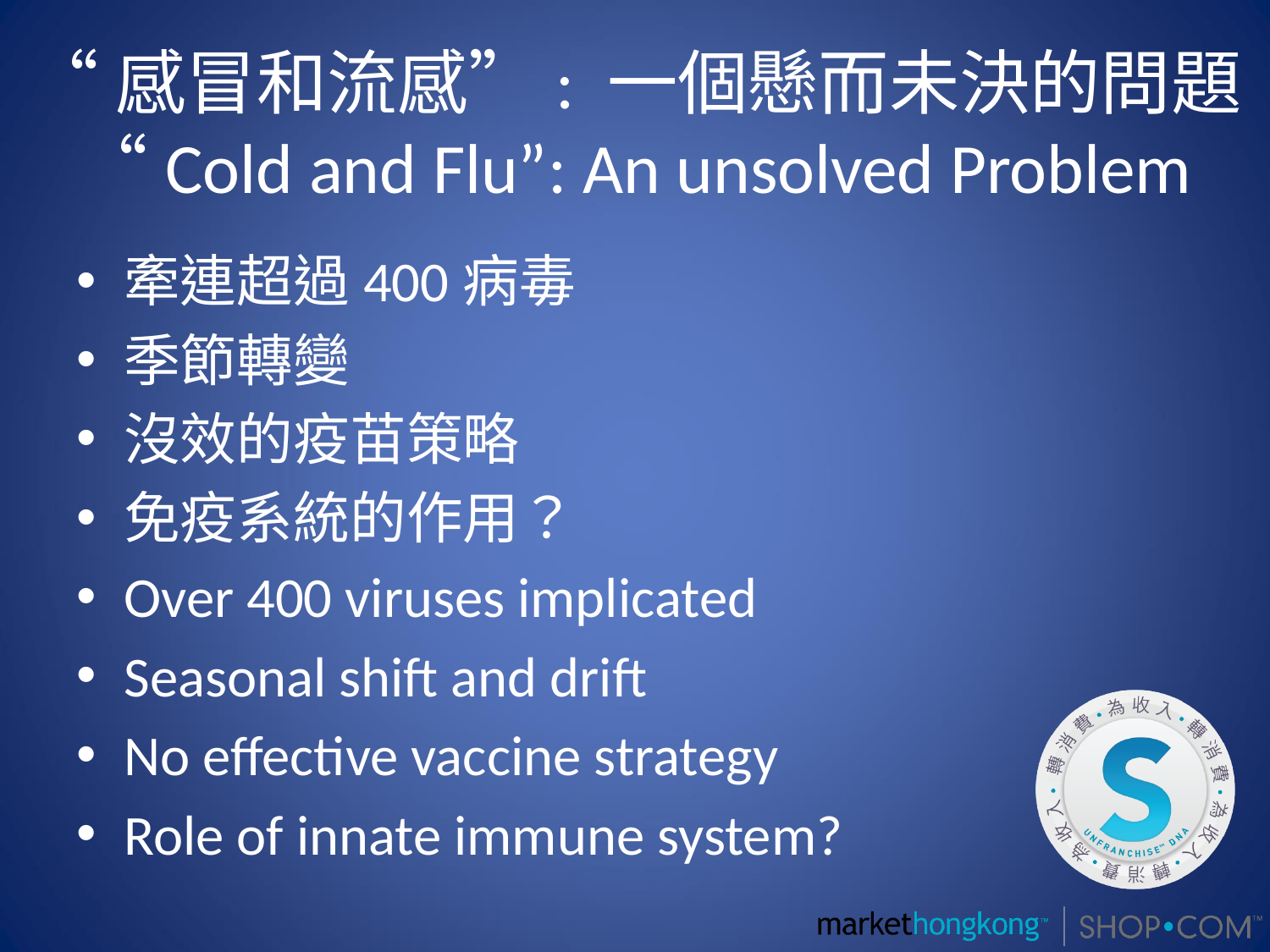

# “感冒和流感”: 一個懸而未決的問題 “Cold and Flu”: An unsolved Problem
牽連超過400病毒
季節轉變
沒效的疫苗策略
免疫系統的作用？
Over 400 viruses implicated
Seasonal shift and drift
No effective vaccine strategy
Role of innate immune system?